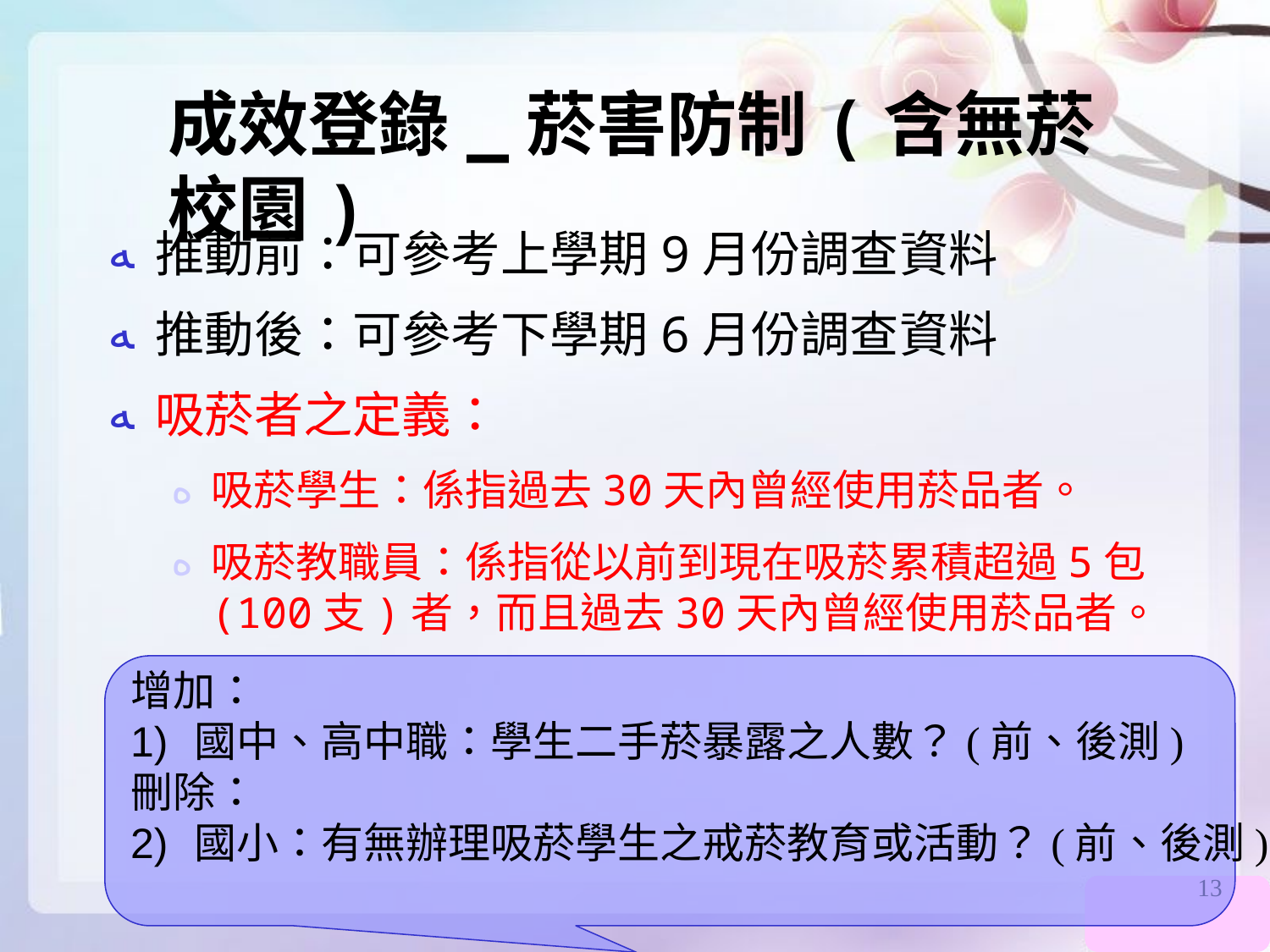

# 成效登錄_菸害防制(含無菸校園)
推動前：可參考上學期9月份調查資料
推動後：可參考下學期6月份調查資料
吸菸者之定義：
吸菸學生：係指過去30天內曾經使用菸品者。
吸菸教職員：係指從以前到現在吸菸累積超過5包(100支)者，而且過去30天內曾經使用菸品者。

增加：
國中、高中職：學生二手菸暴露之人數？(前、後測)
刪除：
國小：有無辦理吸菸學生之戒菸教育或活動？(前、後測)

13